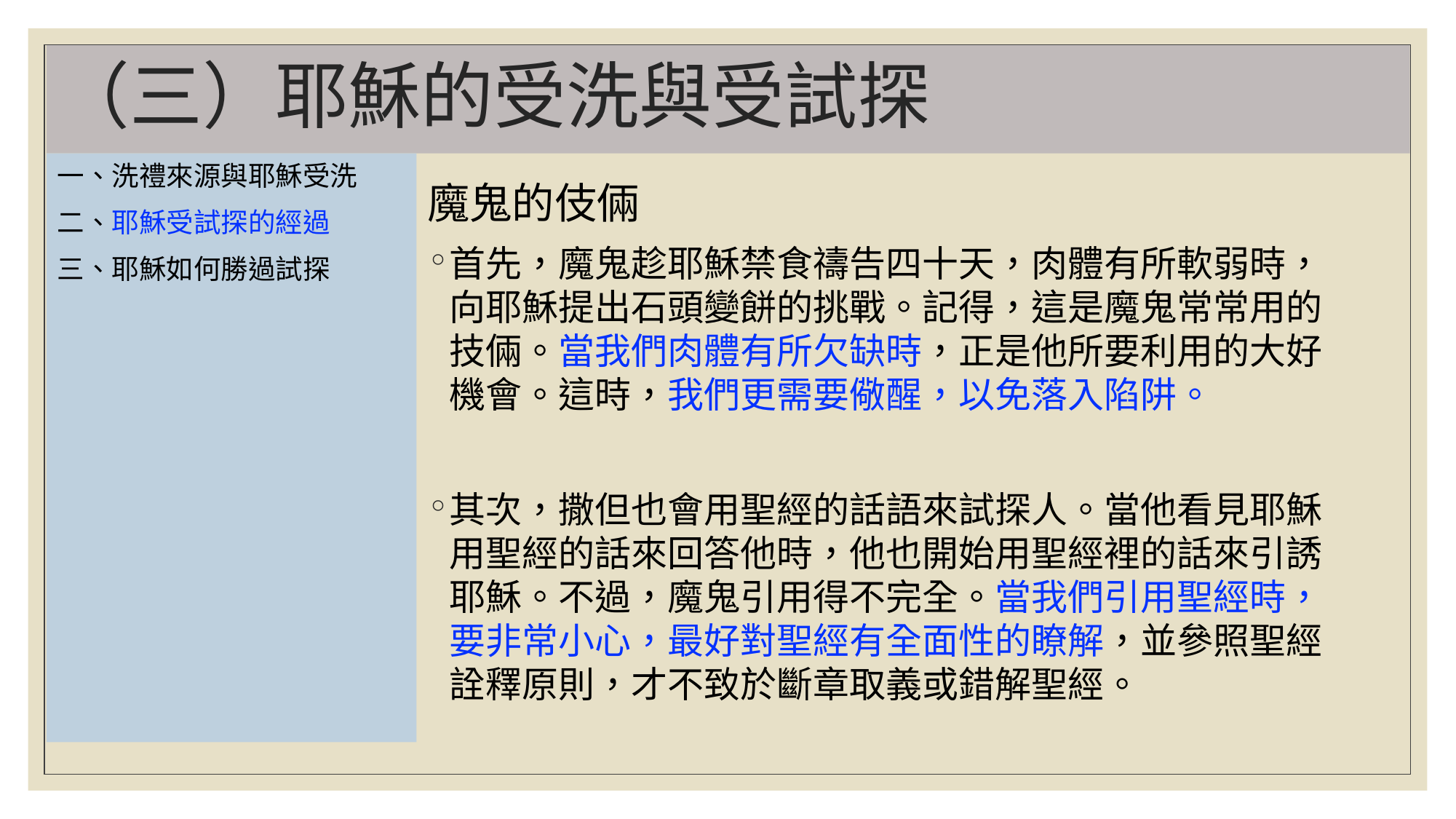

# （三）耶穌的受洗與受試探
一、洗禮來源與耶穌受洗
二、耶穌受試探的經過
三、耶穌如何勝過試探

魔鬼的伎倆
首先，魔鬼趁耶穌禁食禱告四十天，肉體有所軟弱時，向耶穌提出石頭變餅的挑戰。記得，這是魔鬼常常用的技倆。當我們肉體有所欠缺時，正是他所要利用的大好 機會。這時，我們更需要儆醒，以免落入陷阱。

其次，撒但也會用聖經的話語來試探人。當他看見耶穌用聖經的話來回答他時，他也開始用聖經裡的話來引誘耶穌。不過，魔鬼引用得不完全。當我們引用聖經時，要非常小心，最好對聖經有全面性的瞭解，並參照聖經詮釋原則，才不致於斷章取義或錯解聖經。